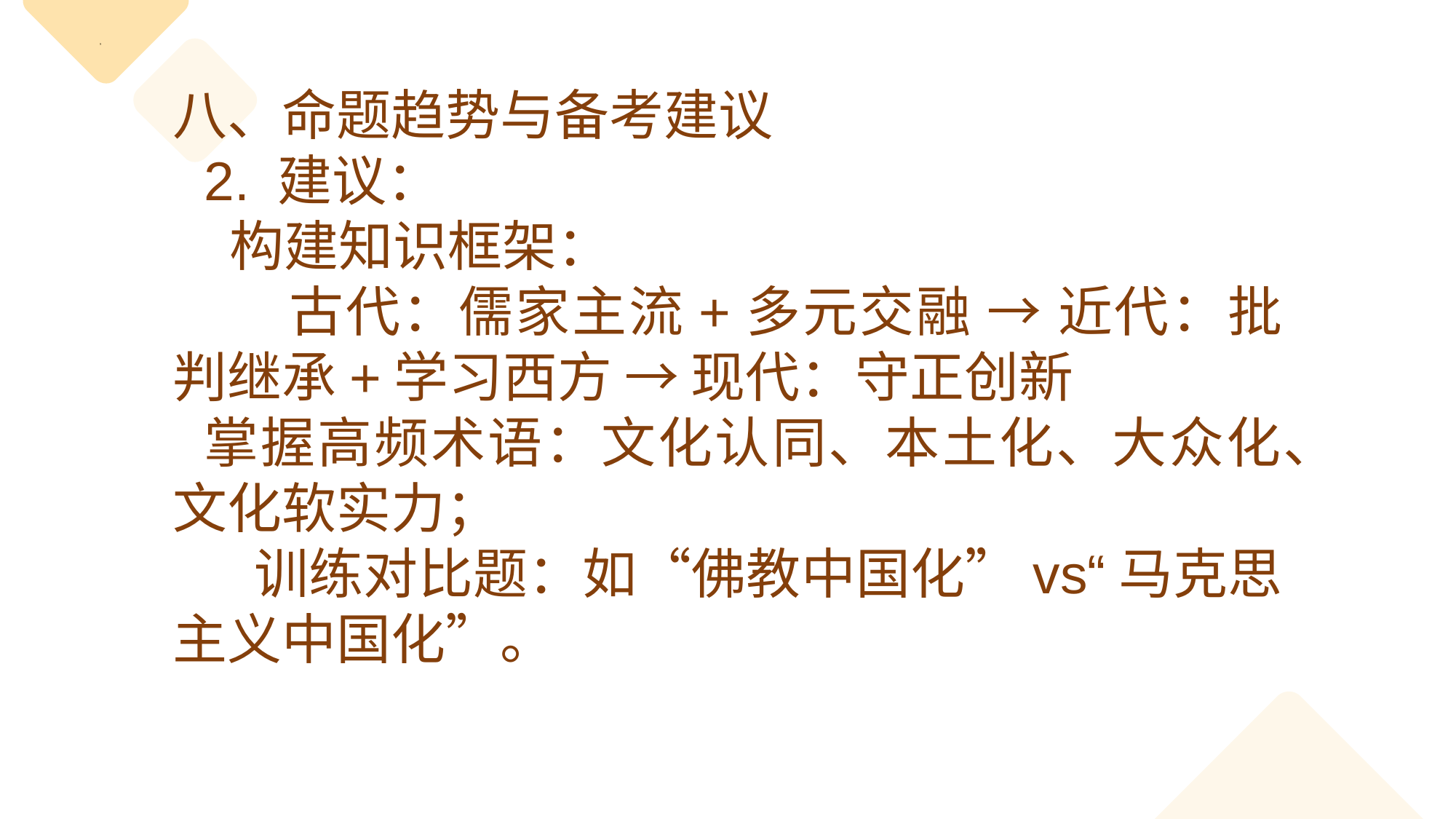

八、命题趋势与备考建议
2. 建议：
 构建知识框架：
     古代：儒家主流+多元交融 → 近代：批判继承+学习西方 → 现代：守正创新
掌握高频术语：文化认同、本土化、大众化、文化软实力；
   训练对比题：如“佛教中国化”vs“马克思主义中国化”。